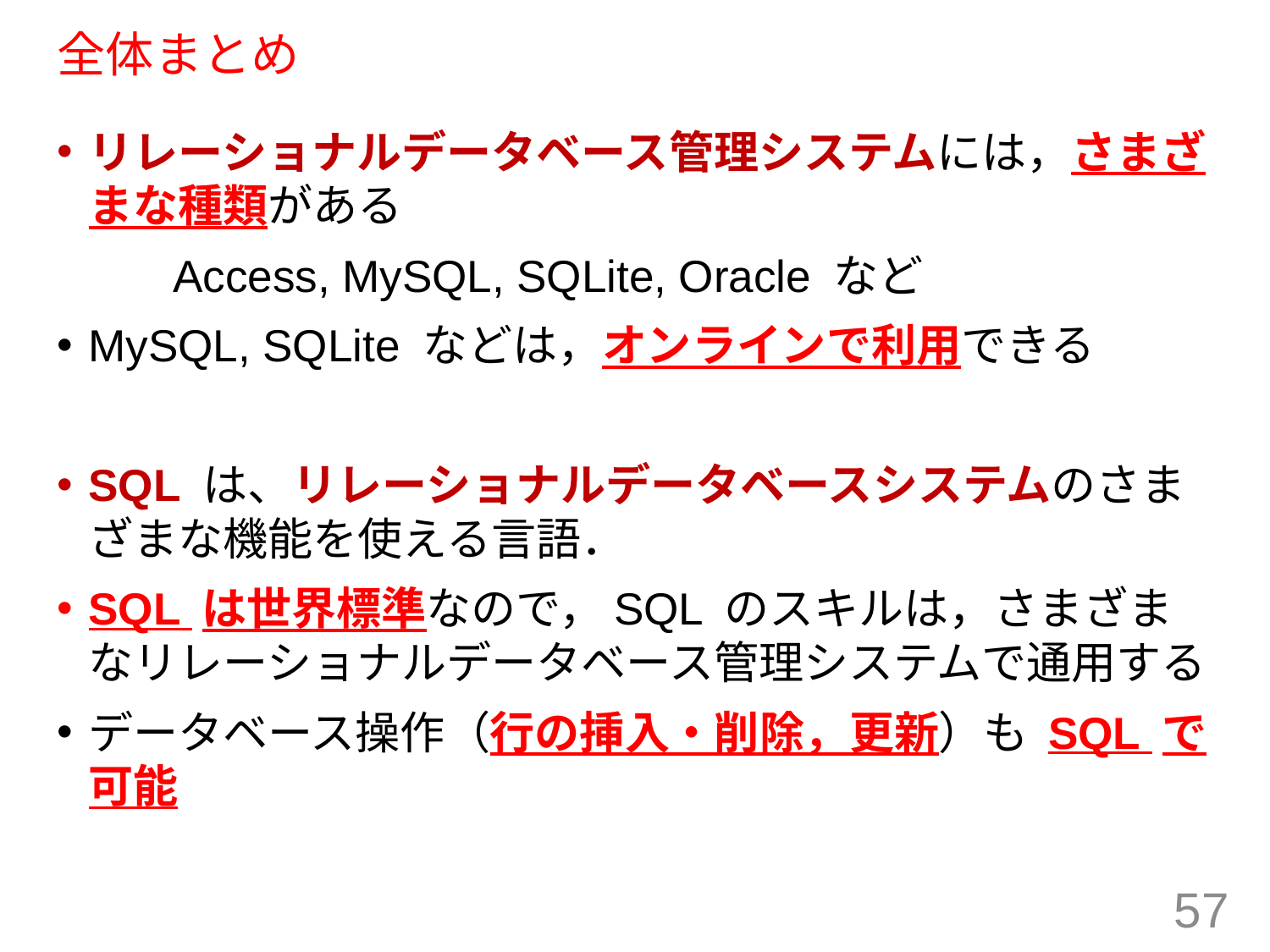

# 全体まとめ
リレーショナルデータベース管理システムには，さまざまな種類がある
	Access, MySQL, SQLite, Oracle など
MySQL, SQLite などは，オンラインで利用できる

SQL は、リレーショナルデータベースシステムのさまざまな機能を使える言語．
SQL は世界標準なので，SQL のスキルは，さまざまなリレーショナルデータベース管理システムで通用する
データベース操作（行の挿入・削除，更新）も SQL で可能

57